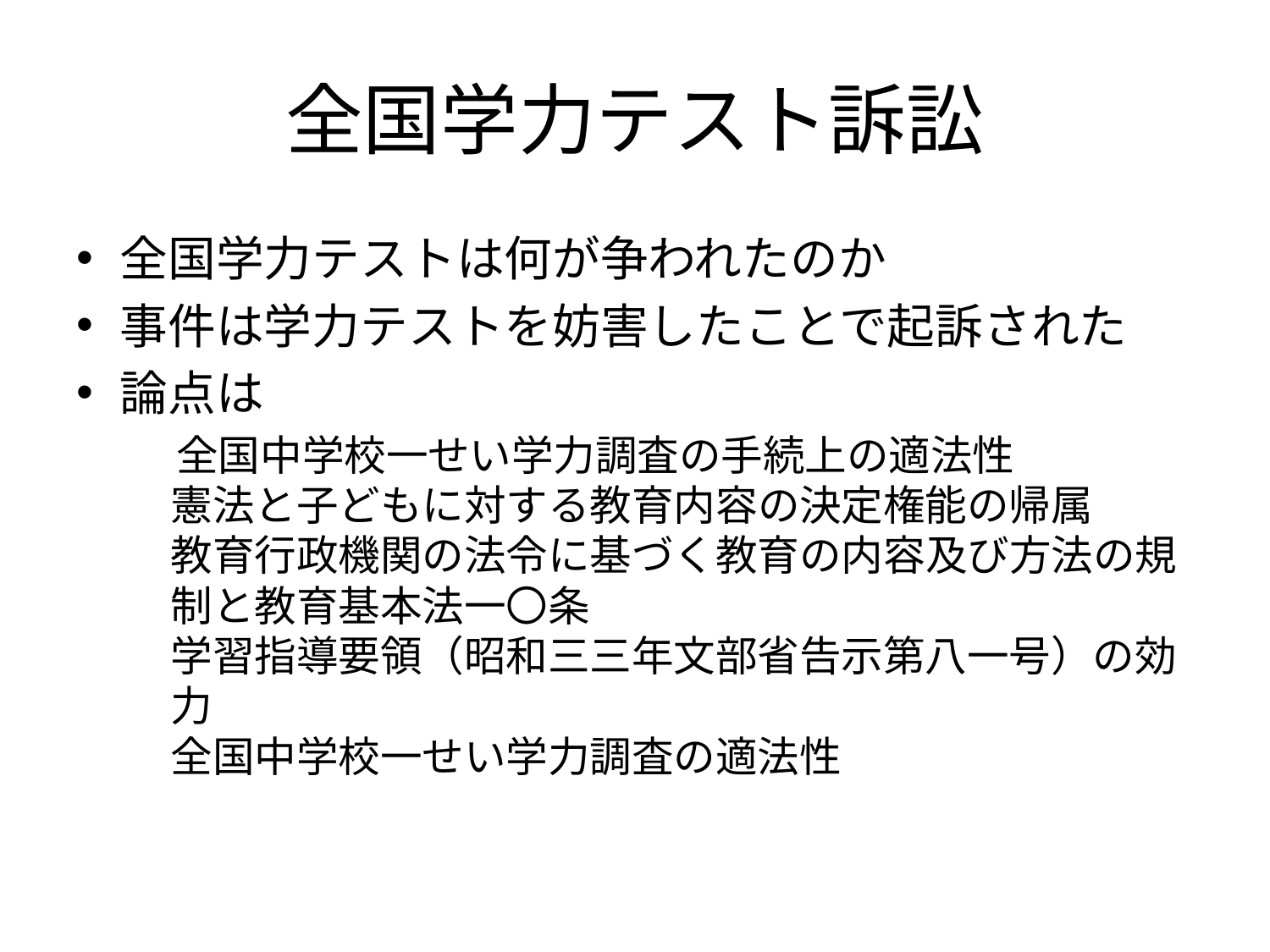

# 全国学力テスト訴訟
全国学力テストは何が争われたのか
事件は学力テストを妨害したことで起訴された
論点は
　全国中学校一せい学力調査の手続上の適法性
憲法と子どもに対する教育内容の決定権能の帰属
教育行政機関の法令に基づく教育の内容及び方法の規制と教育基本法一〇条
学習指導要領（昭和三三年文部省告示第八一号）の効力
全国中学校一せい学力調査の適法性